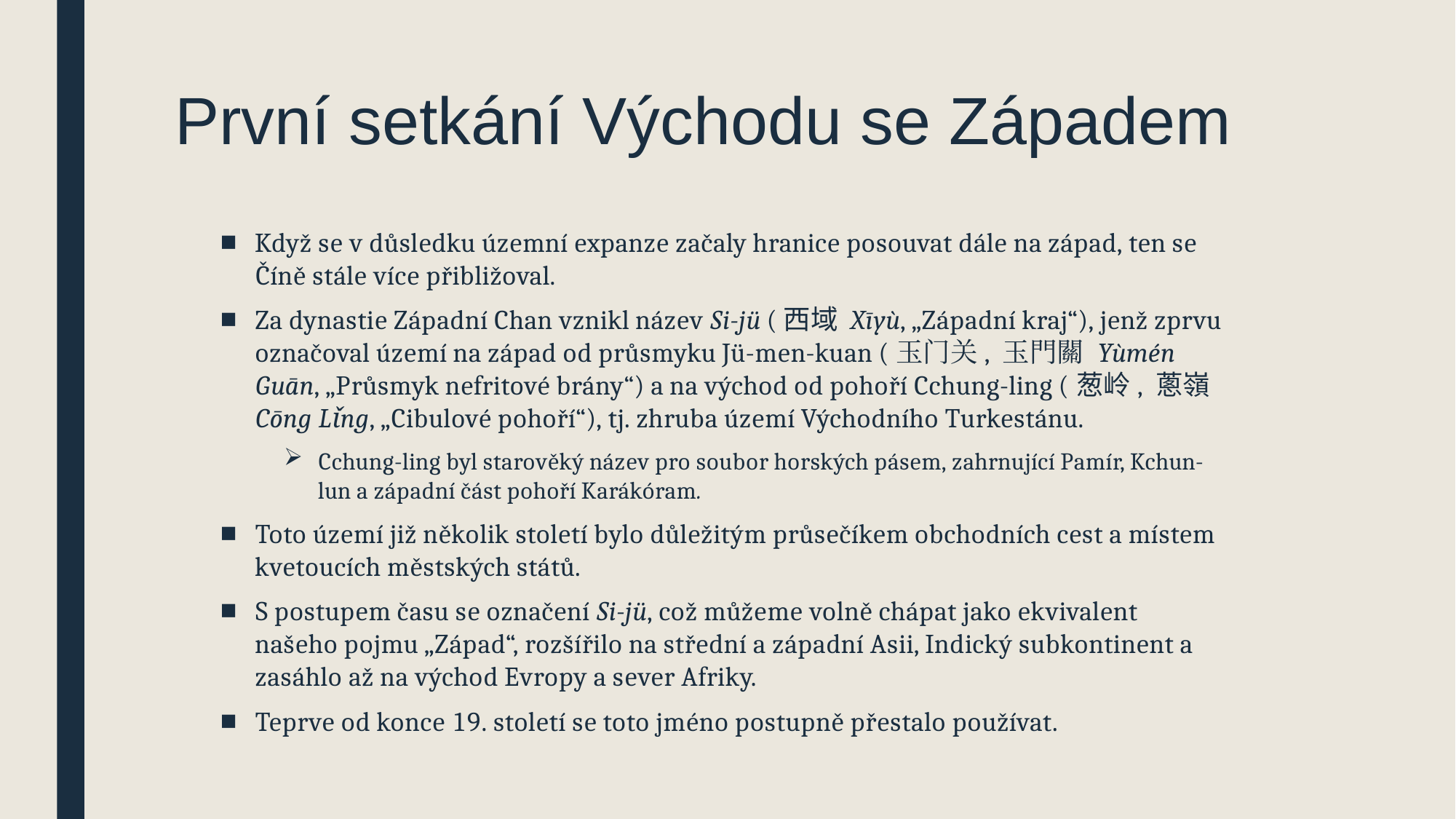

# První setkání Východu se Západem
Když se v důsledku územní expanze začaly hranice posouvat dále na západ, ten se Číně stále více přibližoval.
Za dynastie Západní Chan vznikl název Si-jü (西域 Xīyù, „Západní kraj“), jenž zprvu označoval území na západ od průsmyku Jü-men-kuan (玉门关, 玉門關 Yùmén Guān, „Průsmyk nefritové brány“) a na východ od pohoří Cchung-ling (葱岭, 蔥嶺 Cōng Lǐng, „Cibulové pohoří“), tj. zhruba území Východního Turkestánu.
Cchung-ling byl starověký název pro soubor horských pásem, zahrnující Pamír, Kchun-lun a západní část pohoří Karákóram.
Toto území již několik století bylo důležitým průsečíkem obchodních cest a místem kvetoucích městských států.
S postupem času se označení Si-jü, což můžeme volně chápat jako ekvivalent našeho pojmu „Západ“, rozšířilo na střední a západní Asii, Indický subkontinent a zasáhlo až na východ Evropy a sever Afriky.
Teprve od konce 19. století se toto jméno postupně přestalo používat.